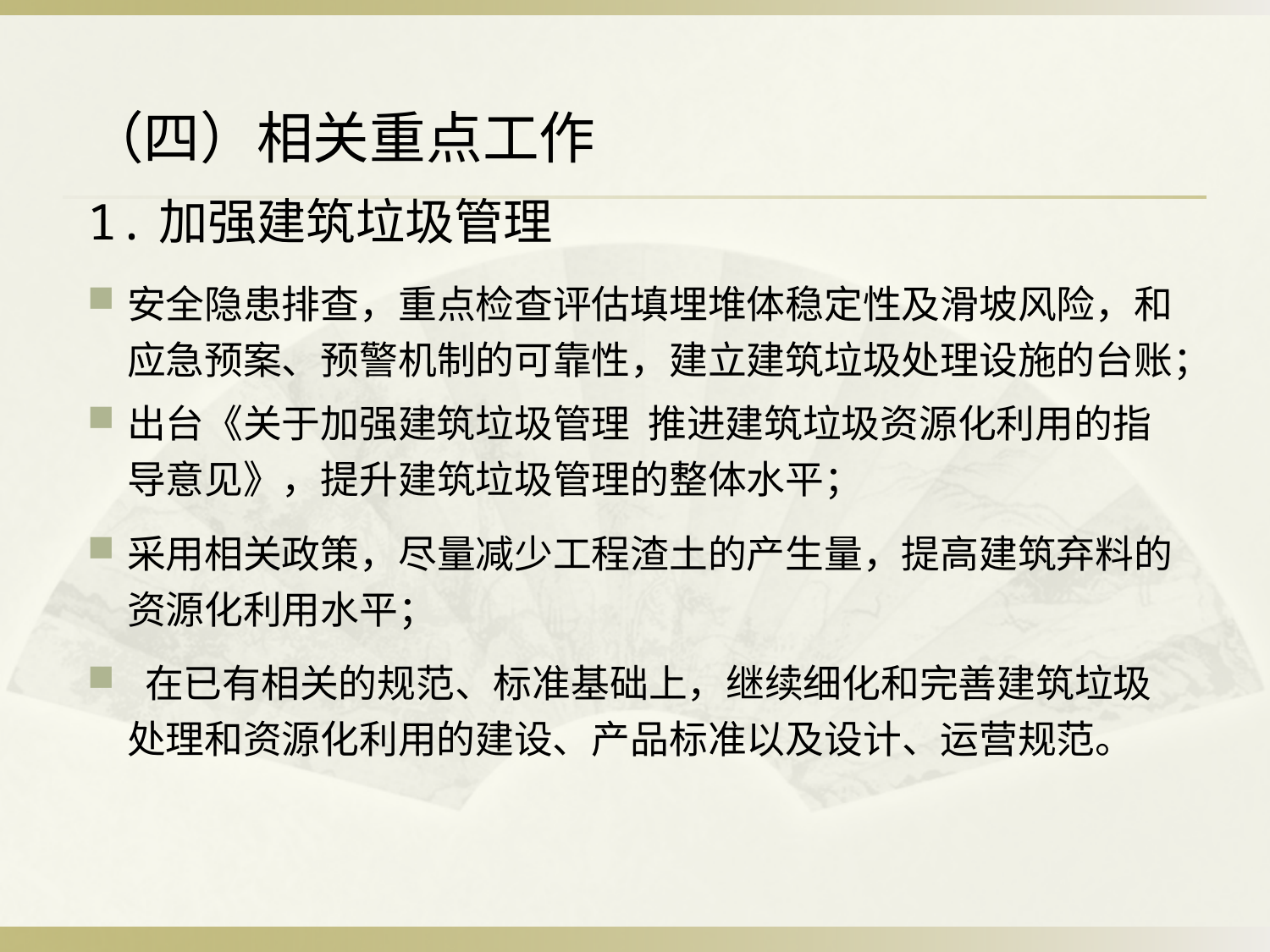

（四）相关重点工作
1.加强建筑垃圾管理
安全隐患排查，重点检查评估填埋堆体稳定性及滑坡风险，和应急预案、预警机制的可靠性，建立建筑垃圾处理设施的台账；
出台《关于加强建筑垃圾管理  推进建筑垃圾资源化利用的指导意见》，提升建筑垃圾管理的整体水平；
采用相关政策，尽量减少工程渣土的产生量，提高建筑弃料的资源化利用水平；
 在已有相关的规范、标准基础上，继续细化和完善建筑垃圾处理和资源化利用的建设、产品标准以及设计、运营规范。